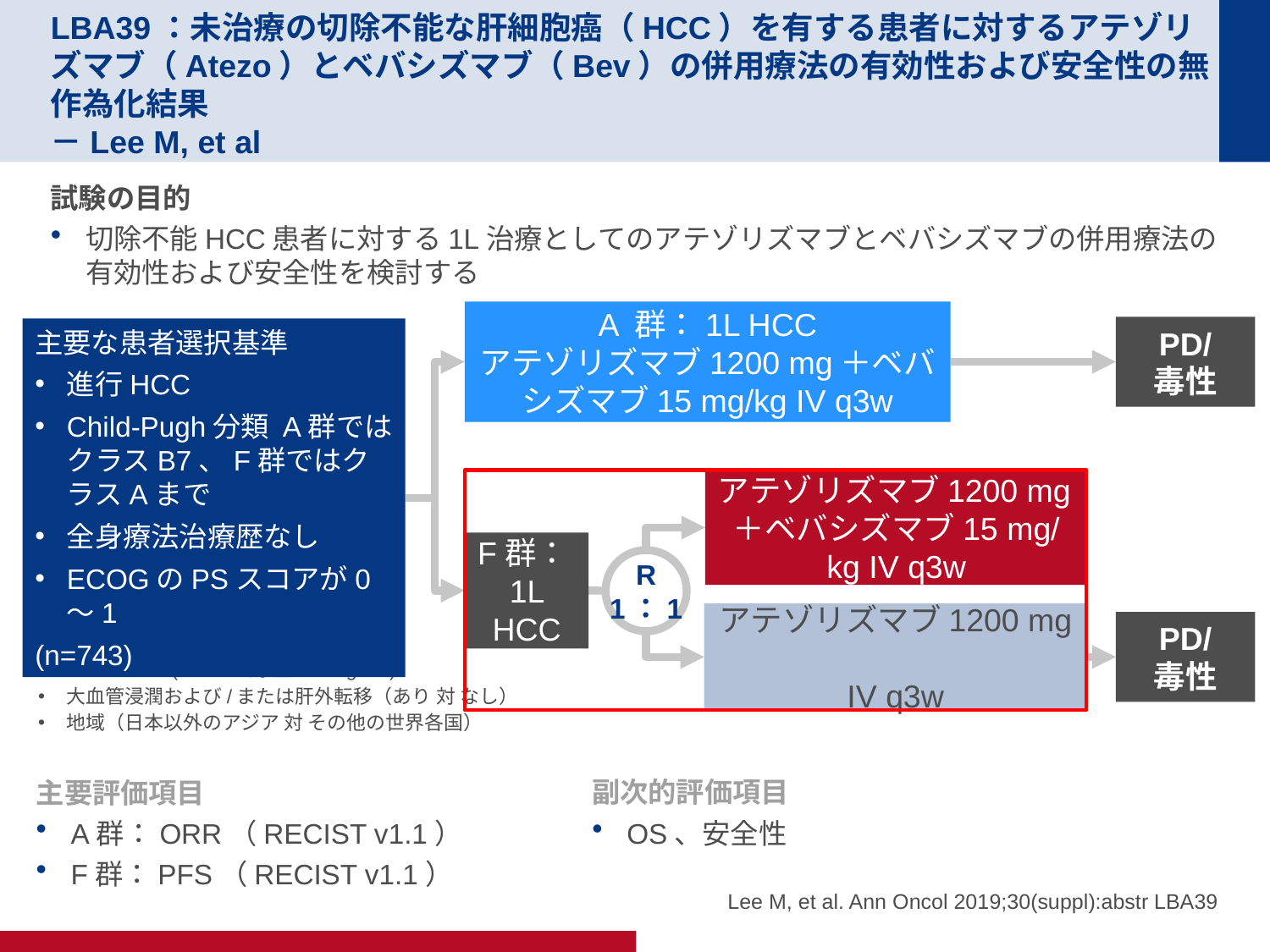

# LBA39：未治療の切除不能な肝細胞癌（HCC）を有する患者に対するアテゾリズマブ（Atezo）とベバシズマブ（Bev）の併用療法の有効性および安全性の無作為化結果 －Lee M, et al
試験の目的
切除不能HCC患者に対する1L治療としてのアテゾリズマブとベバシズマブの併用療法の有効性および安全性を検討する
A 群：1L HCC
アテゾリズマブ1200 mg＋ベバシズマブ15 mg/kg IV q3w
PD/
毒性
主要な患者選択基準
進行HCC
Child-Pugh分類 A群ではクラスB7、F群ではクラスAまで
全身療法治療歴なし
ECOGのPSスコアが0～1
(n=743)

アテゾリズマブ1200 mg＋ベバシズマブ15 mg/kg IV q3w
F群：1L HCC
R
1：1
アテゾリズマブ1200 mg
IV q3w
PD/
毒性
層別化
AFPレベル(＜400 対 ≧400 ng/mL)
大血管浸潤および/または肝外転移（あり 対 なし）
地域（日本以外のアジア 対 その他の世界各国）
主要評価項目
A群：ORR（RECIST v1.1）
F群：PFS（RECIST v1.1）

副次的評価項目
OS、安全性
Lee M, et al. Ann Oncol 2019;30(suppl):abstr LBA39